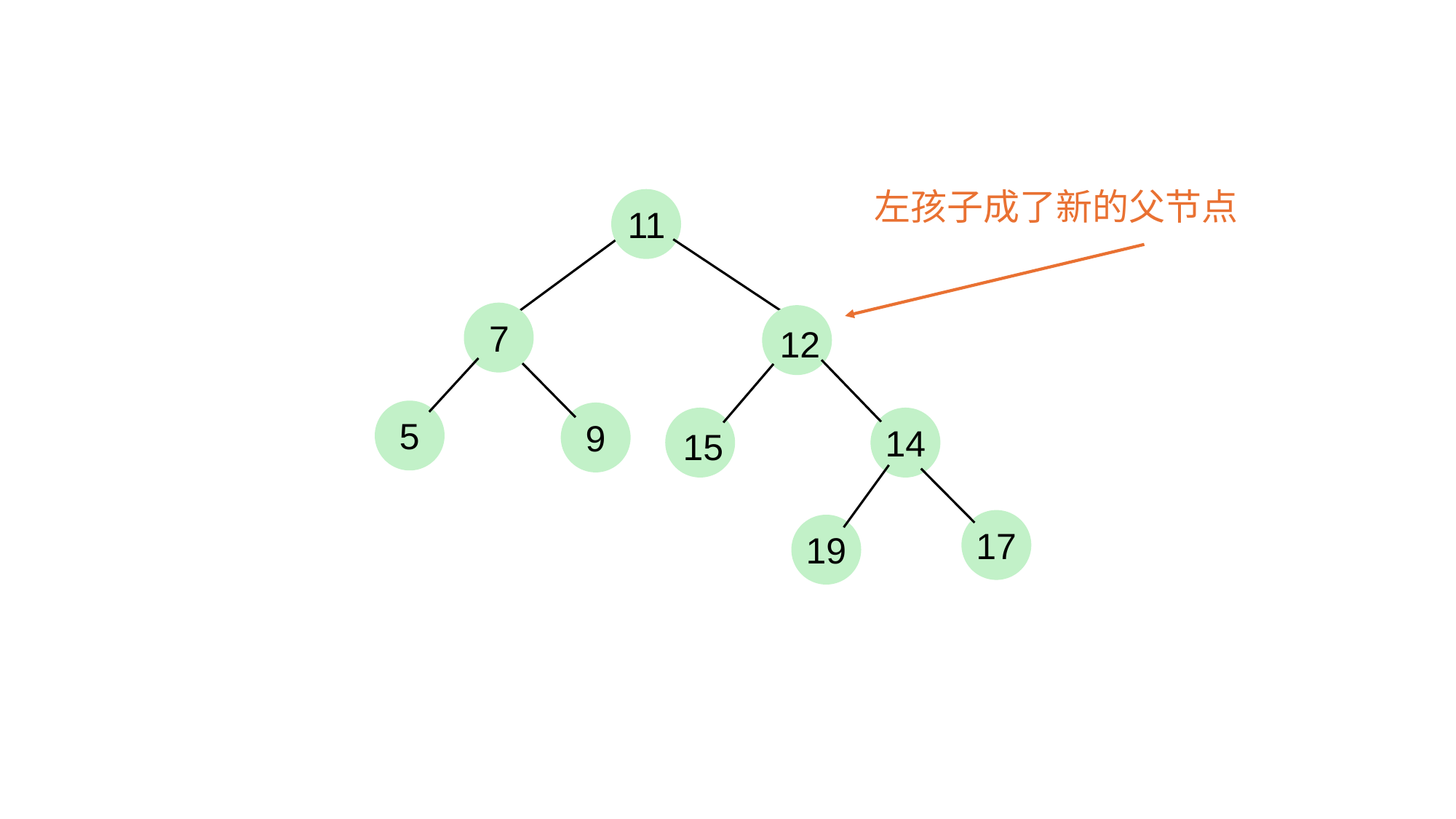

左孩子成了新的父节点

11

7
12

5
9
14
15

17
19